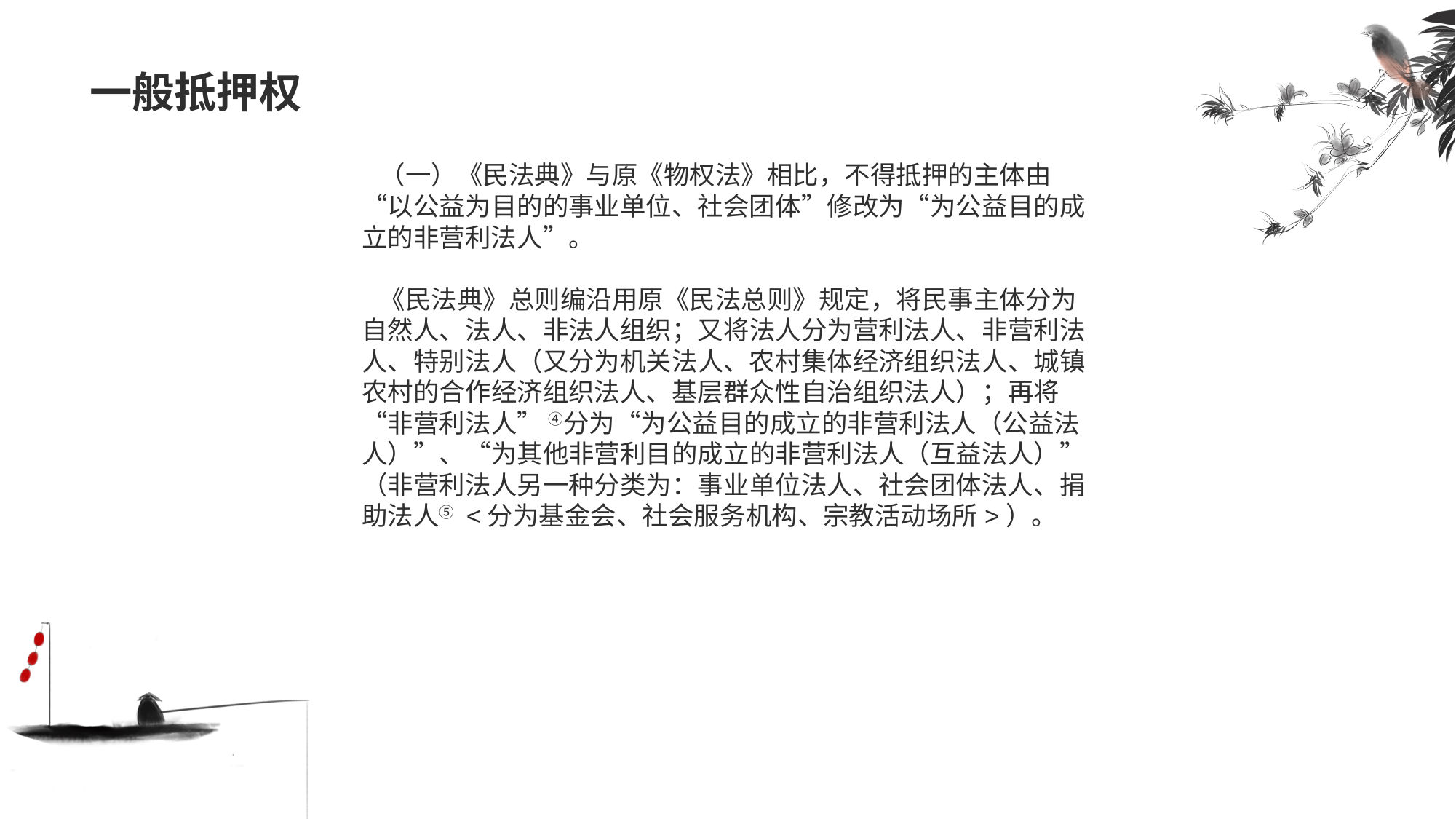

# 一般抵押权

  （一）《民法典》与原《物权法》相比，不得抵押的主体由“以公益为目的的事业单位、社会团体”修改为“为公益目的成立的非营利法人”。

  《民法典》总则编沿用原《民法总则》规定，将民事主体分为自然人、法人、非法人组织；又将法人分为营利法人、非营利法人、特别法人（又分为机关法人、农村集体经济组织法人、城镇农村的合作经济组织法人、基层群众性自治组织法人）；再将“非营利法人” ④分为“为公益目的成立的非营利法人（公益法人）”、“为其他非营利目的成立的非营利法人（互益法人）”（非营利法人另一种分类为：事业单位法人、社会团体法人、捐助法人⑤ <分为基金会、社会服务机构、宗教活动场所>）。
98